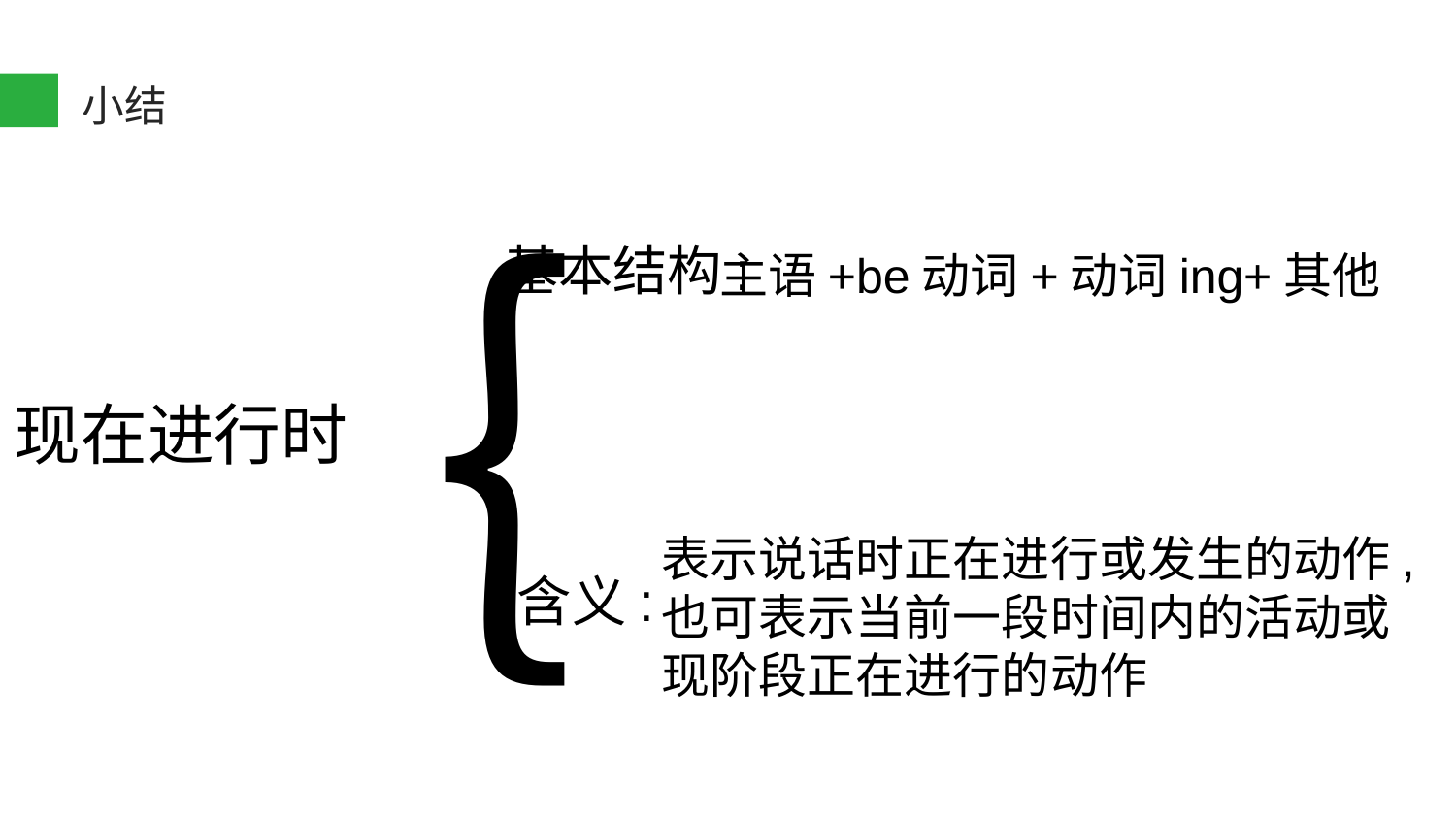

【课堂小结】
小结

｛
基本结构:
主语+be动词+动词ing+其他
现在进行时
表示说话时正在进行或发生的动作,也可表示当前一段时间内的活动或现阶段正在进行的动作
含义: